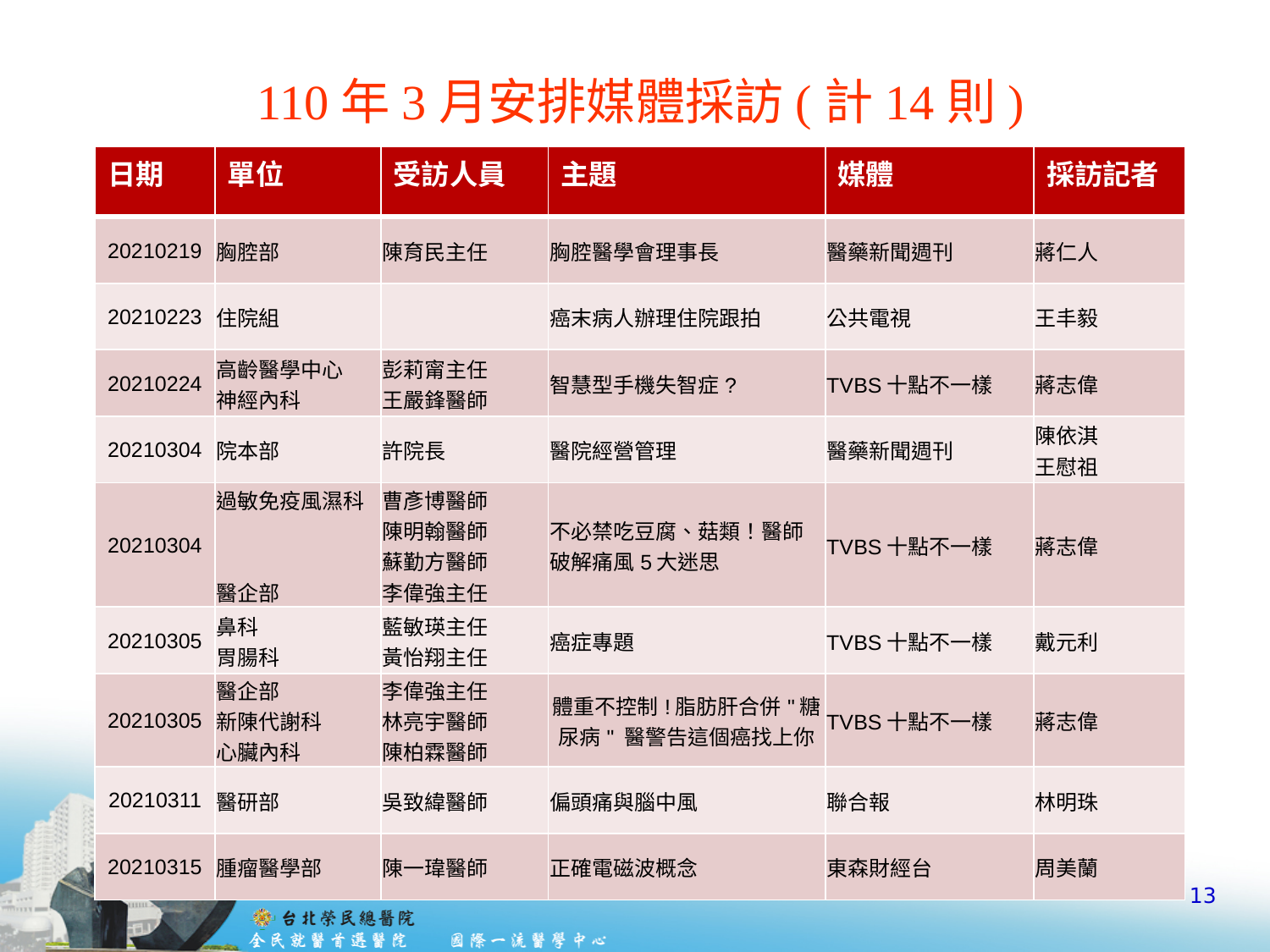

# 110年3月安排媒體採訪(計14則)
| 日期 | 單位 | 受訪人員 | 主題 | 媒體 | 採訪記者 |
| --- | --- | --- | --- | --- | --- |
| 20210219 | 胸腔部 | 陳育民主任 | 胸腔醫學會理事長 | 醫藥新聞週刊 | 蔣仁人 |
| 20210223 | 住院組 |  | 癌末病人辦理住院跟拍 | 公共電視 | 王丰毅 |
| 20210224 | 高齡醫學中心 神經內科 | 彭莉甯主任 王嚴鋒醫師 | 智慧型手機失智症? | TVBS十點不一樣 | 蔣志偉 |
| 20210304 | 院本部 | 許院長 | 醫院經營管理 | 醫藥新聞週刊 | 陳依淇 王慰祖 |
| 20210304 | 過敏免疫風濕科 醫企部 | 曹彥博醫師 陳明翰醫師 蘇勤方醫師 李偉強主任 | 不必禁吃豆腐、菇類！醫師破解痛風5大迷思 | TVBS十點不一樣 | 蔣志偉 |
| 20210305 | 鼻科 胃腸科 | 藍敏瑛主任 黃怡翔主任 | 癌症專題 | TVBS十點不一樣 | 戴元利 |
| 20210305 | 醫企部 新陳代謝科 心臟內科 | 李偉強主任 林亮宇醫師 陳柏霖醫師 | 體重不控制!脂肪肝合併"糖尿病" 醫警告這個癌找上你 | TVBS十點不一樣 | 蔣志偉 |
| 20210311 | 醫研部 | 吳致緯醫師 | 偏頭痛與腦中風 | 聯合報 | 林明珠 |
| 20210315 | 腫瘤醫學部 | 陳一瑋醫師 | 正確電磁波概念 | 東森財經台 | 周美蘭 |
13